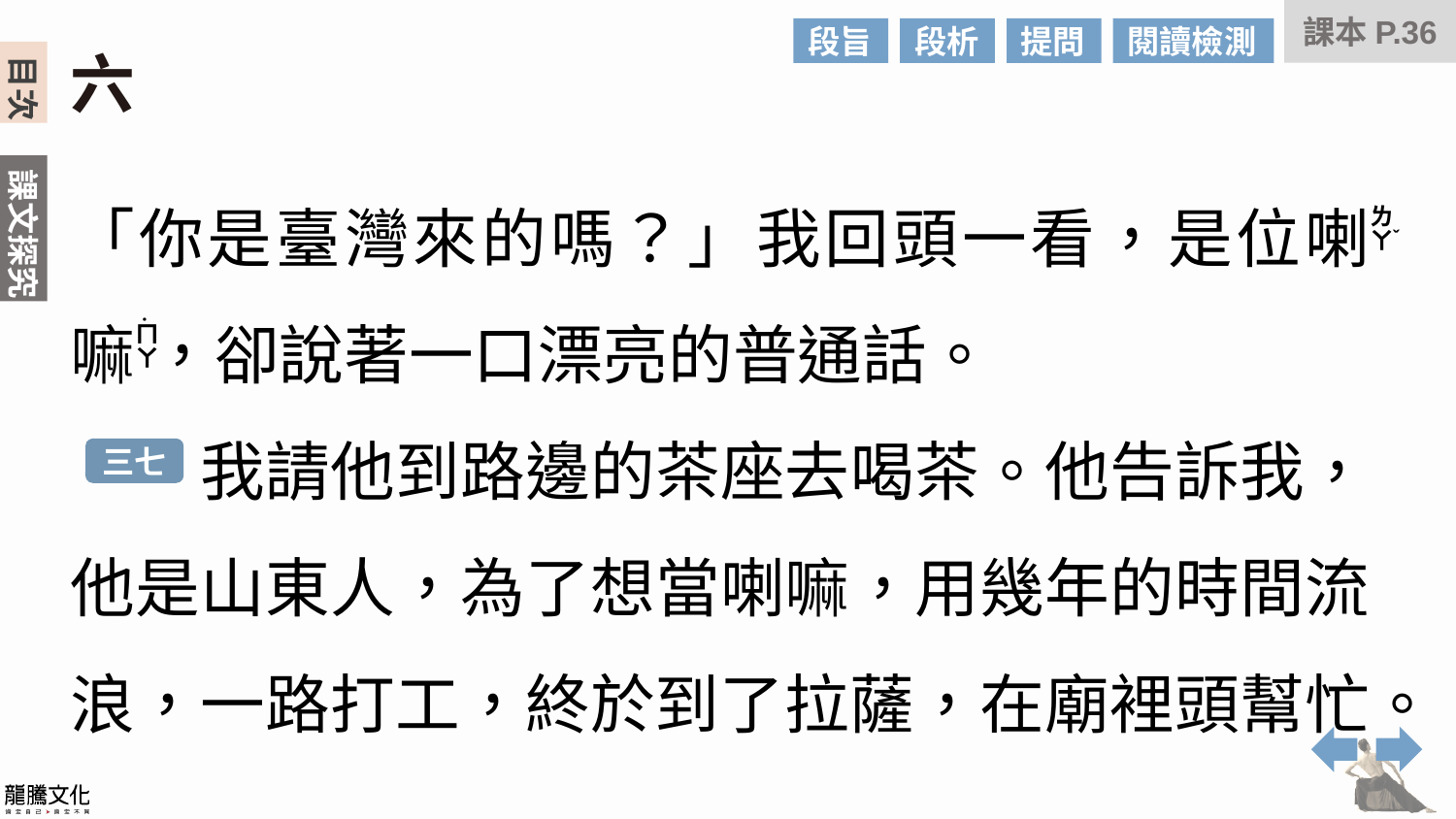

課本P.36
段旨
段析
提問
閱讀檢測
六
「你是臺灣來的嗎？」我回頭一看，是位喇 嘛 ，卻說著一口漂亮的普通話。
　　我請他到路邊的茶座去喝茶。他告訴我，他是山東人，為了想當喇嘛，用幾年的時間流浪，一路打工，終於到了拉薩，在廟裡頭幫忙。
ˇ
ㄌㄚ
˙
ㄇㄚ
三七